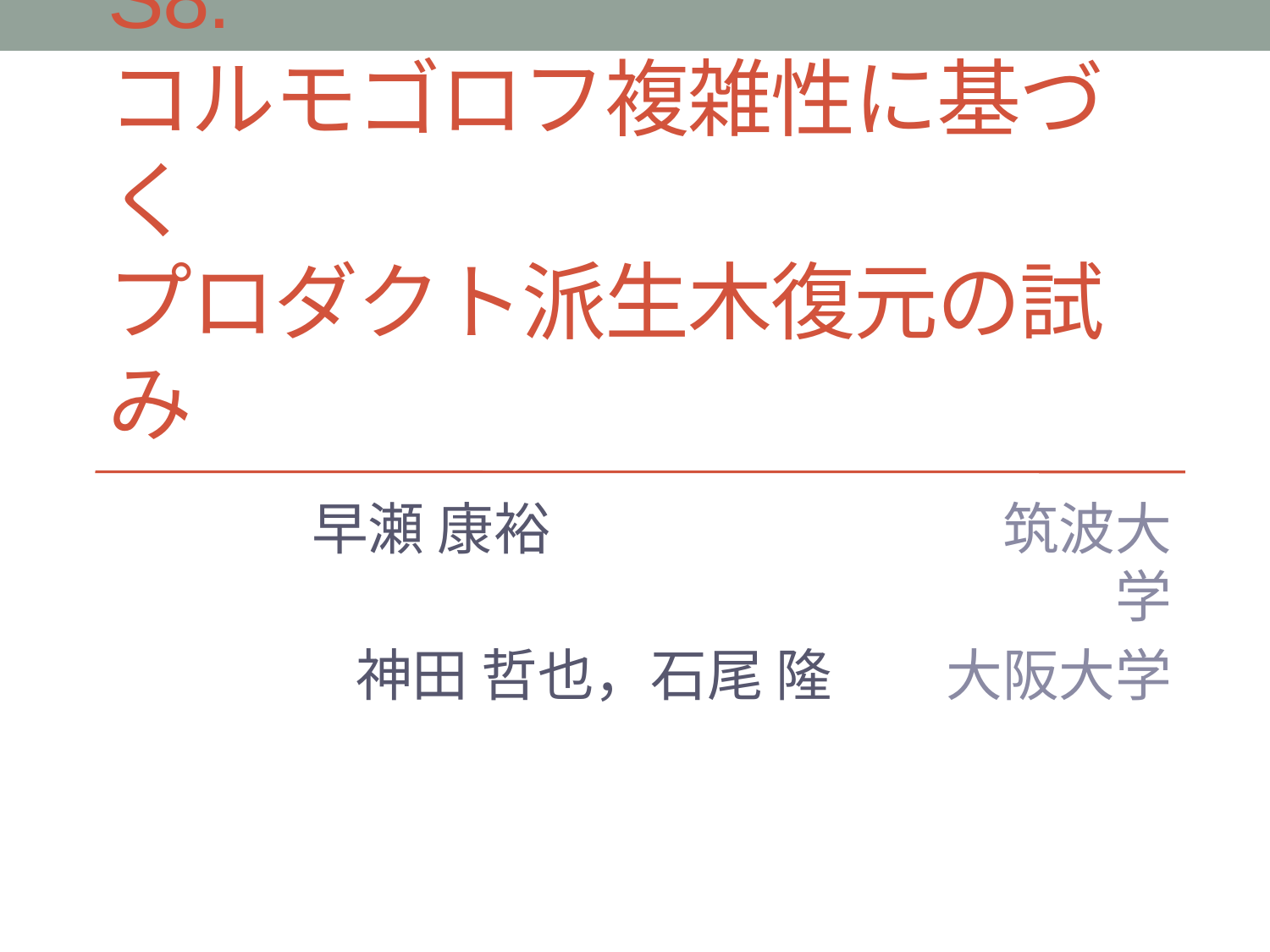

# S8. コルモゴロフ複雑性に基づく プロダクト派生木復元の試み
早瀬 康裕　　　　　　　　筑波大学
神田 哲也，石尾 隆　　大阪大学